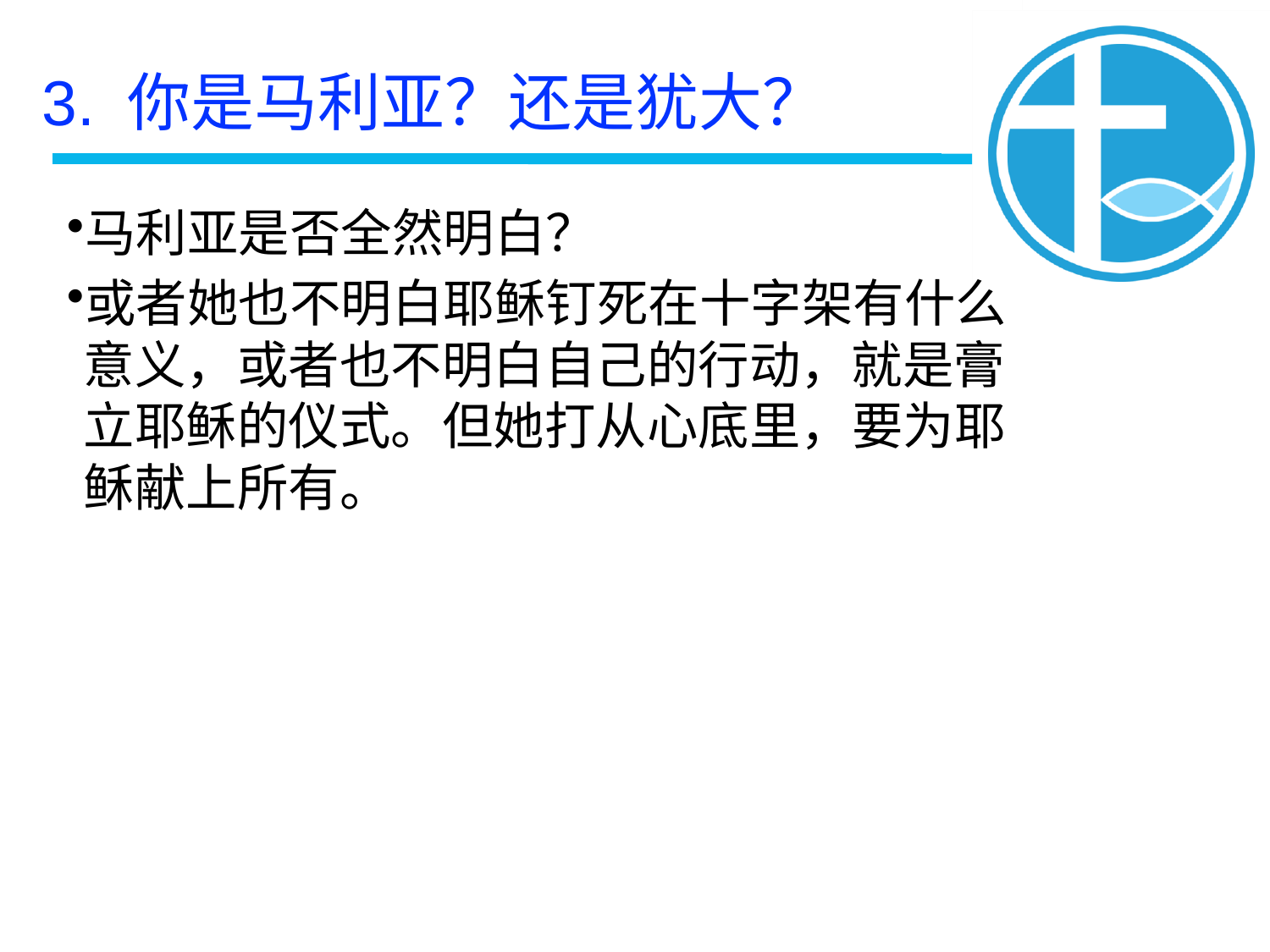

3. 你是马利亚？还是犹大？
马利亚是否全然明白？
或者她也不明白耶稣钉死在十字架有什么意义，或者也不明白自己的行动，就是膏立耶稣的仪式。但她打从心底里，要为耶稣献上所有。